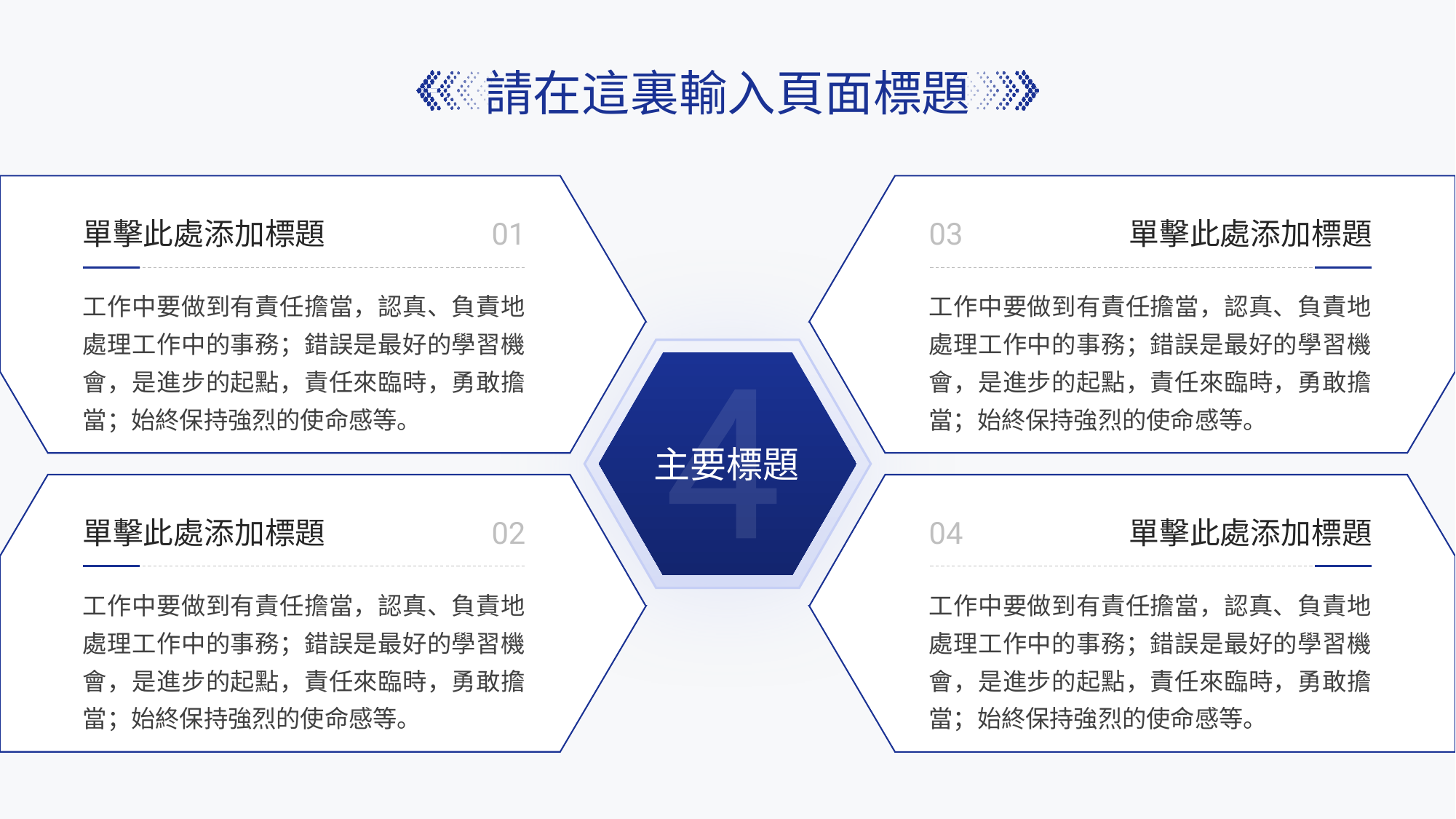

請在這裏輸入頁面標題

單擊此處添加標題
01
03
單擊此處添加標題
工作中要做到有責任擔當，認真、負責地處理工作中的事務；錯誤是最好的學習機會，是進步的起點，責任來臨時，勇敢擔當；始終保持強烈的使命感等。
工作中要做到有責任擔當，認真、負責地處理工作中的事務；錯誤是最好的學習機會，是進步的起點，責任來臨時，勇敢擔當；始終保持強烈的使命感等。

主要標題

單擊此處添加標題
02
04
單擊此處添加標題
工作中要做到有責任擔當，認真、負責地處理工作中的事務；錯誤是最好的學習機會，是進步的起點，責任來臨時，勇敢擔當；始終保持強烈的使命感等。
工作中要做到有責任擔當，認真、負責地處理工作中的事務；錯誤是最好的學習機會，是進步的起點，責任來臨時，勇敢擔當；始終保持強烈的使命感等。